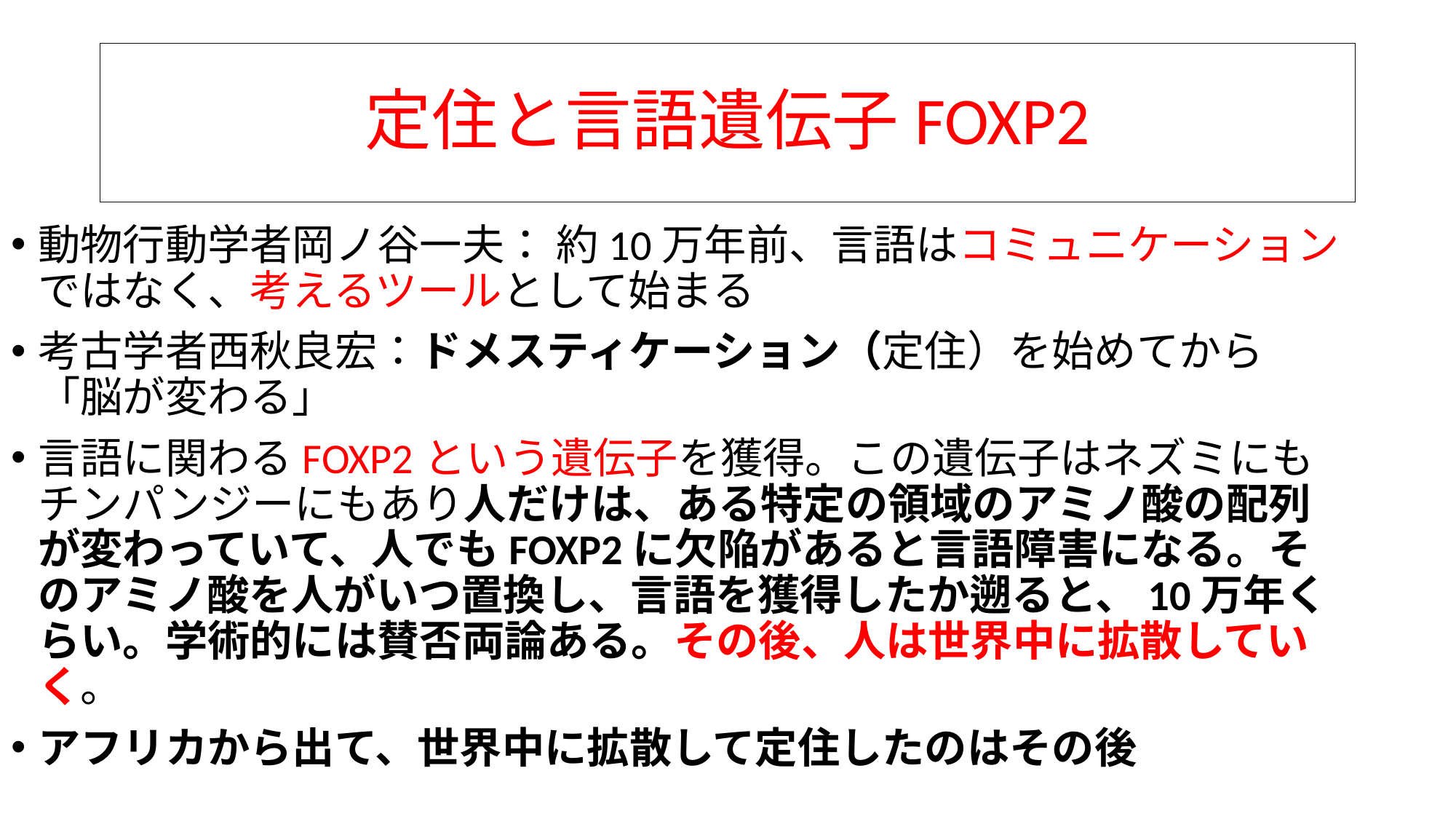

# 定住と言語遺伝子FOXP2
動物行動学者岡ノ谷一夫： 約10万年前、言語はコミュニケーションではなく、考えるツールとして始まる
考古学者西秋良宏：ドメスティケーション（定住）を始めてから「脳が変わる」
言語に関わるFOXP2という遺伝子を獲得。この遺伝子はネズミにもチンパンジーにもあり人だけは、ある特定の領域のアミノ酸の配列が変わっていて、人でもFOXP2に欠陥があると言語障害になる。そのアミノ酸を人がいつ置換し、言語を獲得したか遡ると、10万年くらい。学術的には賛否両論ある。その後、人は世界中に拡散していく。
アフリカから出て、世界中に拡散して定住したのはその後